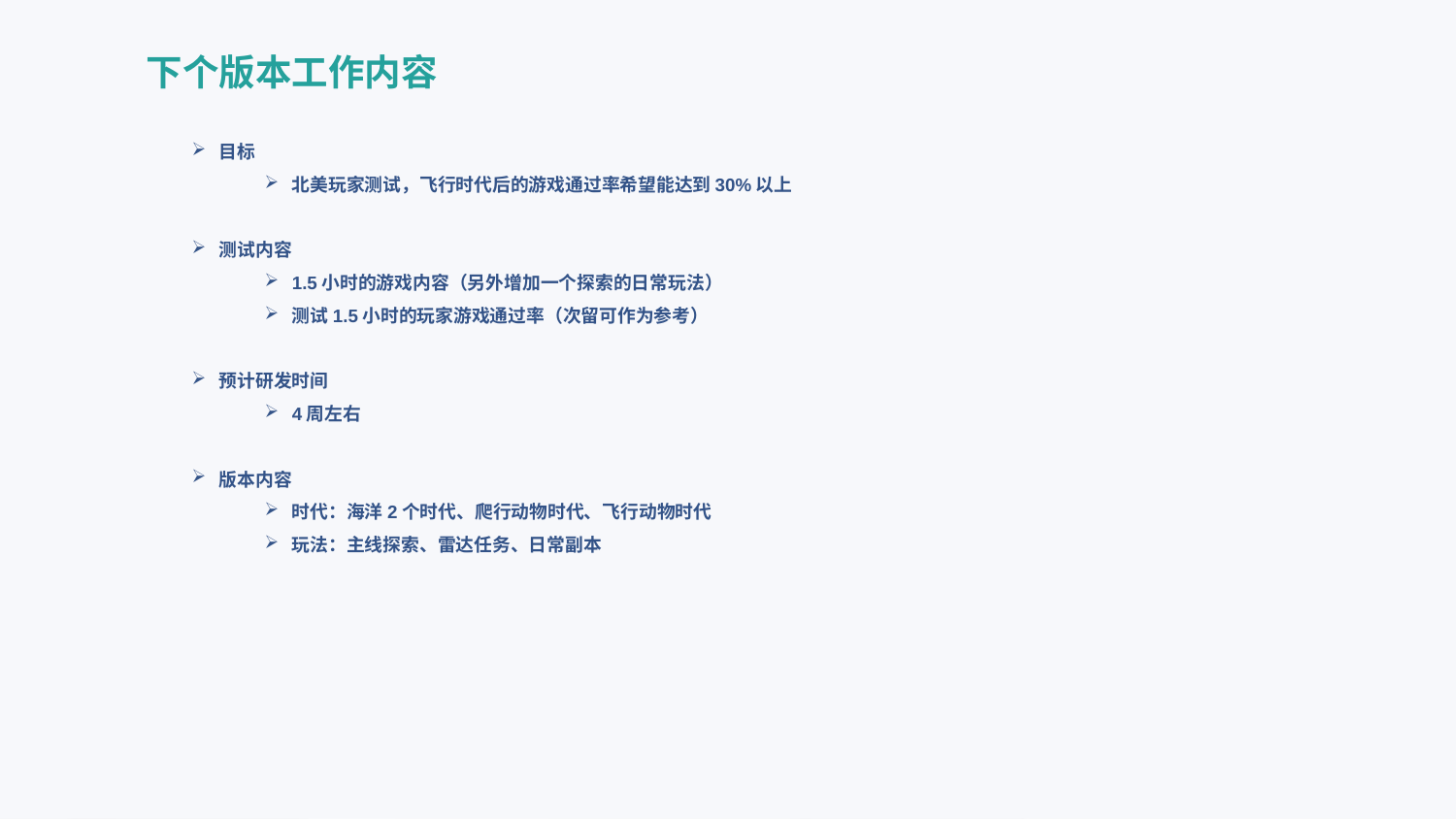

下个版本工作内容
目标
北美玩家测试，飞行时代后的游戏通过率希望能达到30%以上

测试内容
1.5小时的游戏内容（另外增加一个探索的日常玩法）
测试1.5小时的玩家游戏通过率（次留可作为参考）

预计研发时间
4周左右

版本内容
时代：海洋2个时代、爬行动物时代、飞行动物时代
玩法：主线探索、雷达任务、日常副本